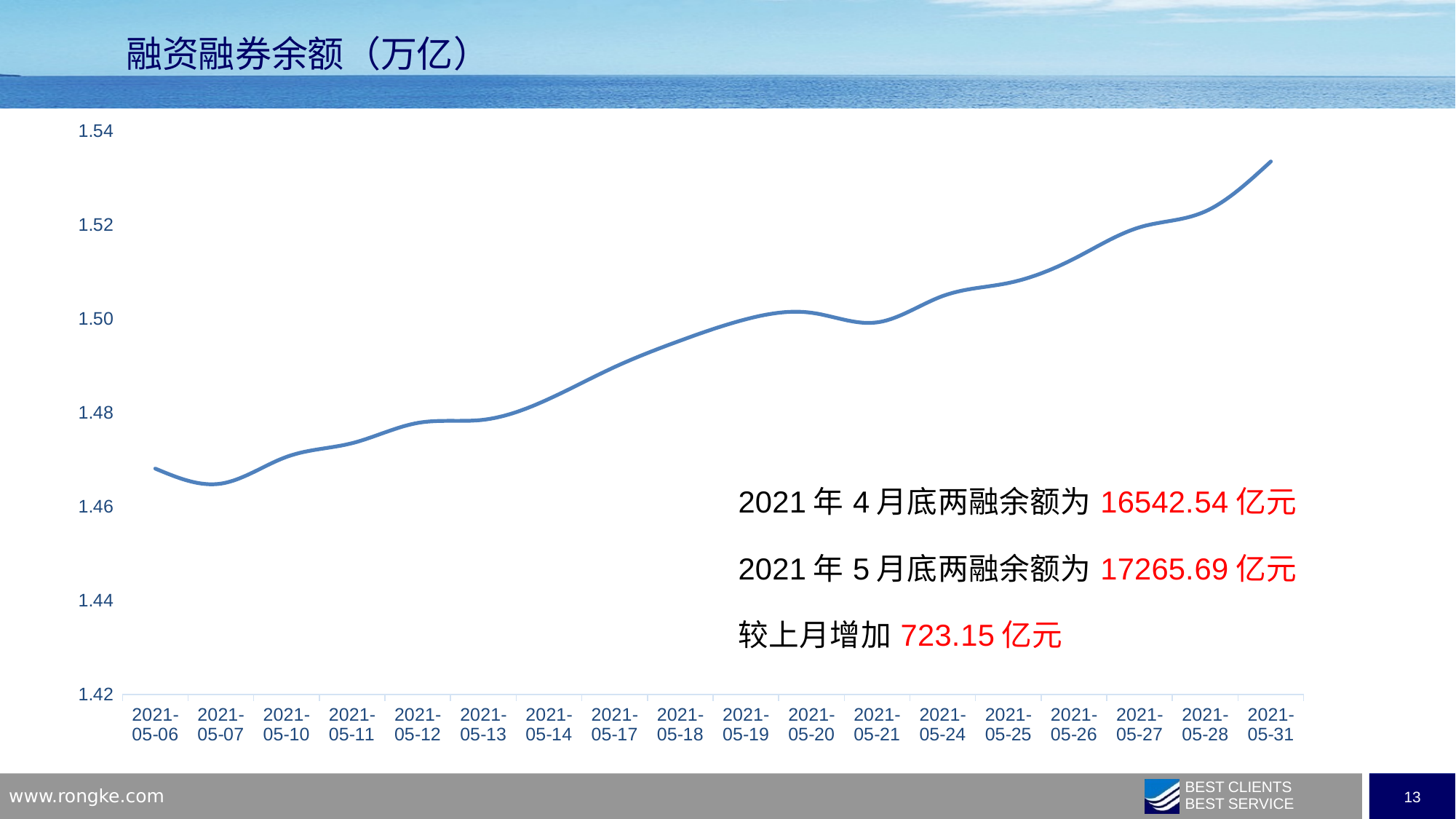

融资融券余额（万亿）

### Chart

| Category | 融资融券余额 |
|---|---|
| 2021-05-06 | 1.4681020079506002 |
| 2021-05-07 | 1.4648995589317 |
| 2021-05-10 | 1.4706010675841001 |
| 2021-05-11 | 1.4735213307103001 |
| 2021-05-12 | 1.4778397687943998 |
| 2021-05-13 | 1.4785151201685 |
| 2021-05-14 | 1.4829683223006 |
| 2021-05-17 | 1.4897550734588998 |
| 2021-05-18 | 1.495377286608 |
| 2021-05-19 | 1.4999222364806002 |
| 2021-05-20 | 1.5013112861241 |
| 2021-05-21 | 1.4992639427623 |
| 2021-05-24 | 1.5048767595557 |
| 2021-05-25 | 1.5076465642891002 |
| 2021-05-26 | 1.5128122619235 |
| 2021-05-27 | 1.519516406796 |
| 2021-05-28 | 1.5228971407399 |
| 2021-05-31 | 1.533539868954 |